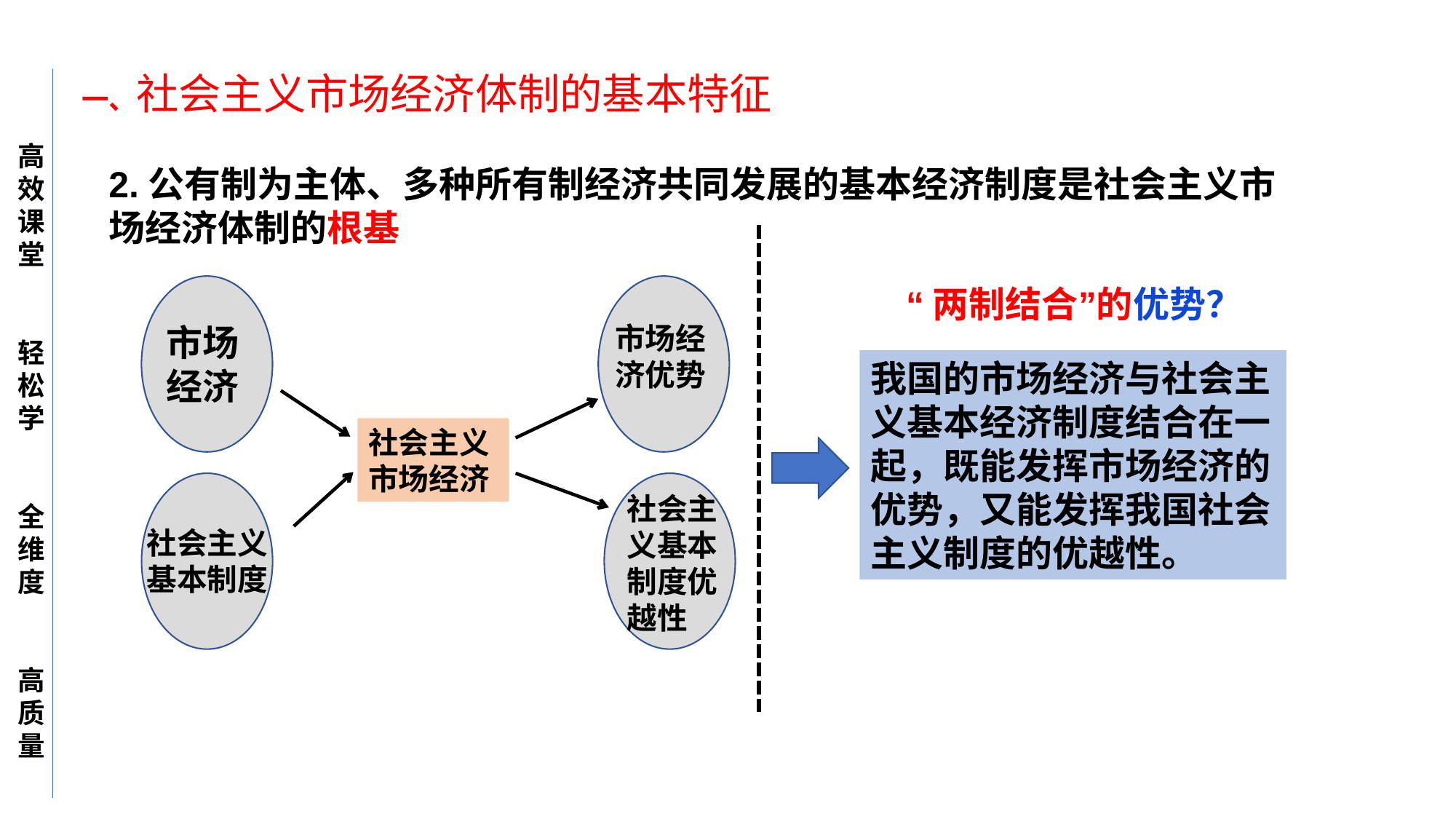

一、社会主义市场经济体制的基本特征
高效课堂

轻松学

全维度

高质量
2.公有制为主体、多种所有制经济共同发展的基本经济制度是社会主义市场经济体制的根基

市场经济

社会主义基本制度

市场经济优势
“两制结合”的优势？
我国的市场经济与社会主义基本经济制度结合在一起，既能发挥市场经济的优势，又能发挥我国社会主义制度的优越性。
社会主义市场经济

社会主义基本制度优越性